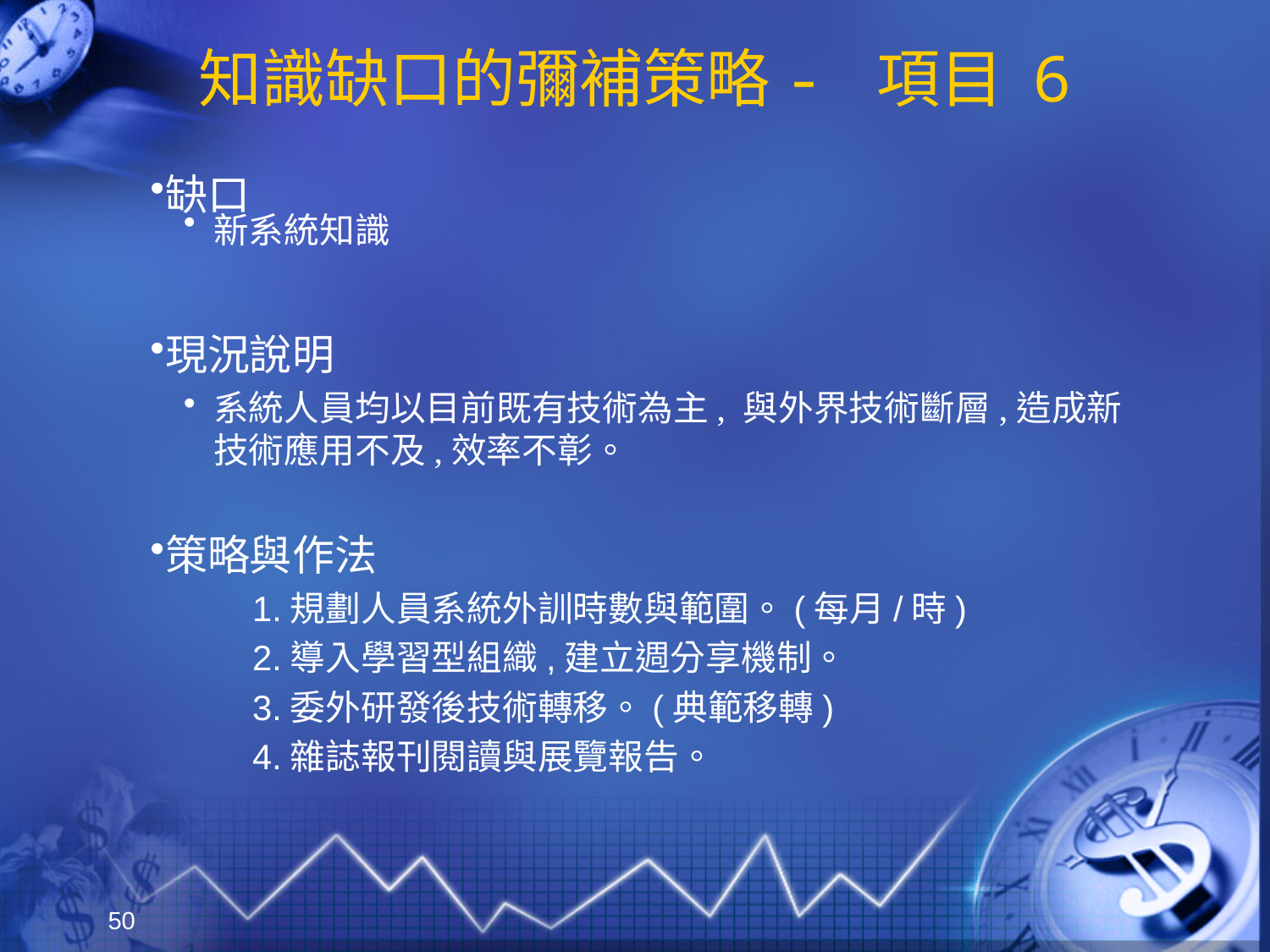

# 知識缺口的彌補策略- 項目 6
缺口
新系統知識

現況說明
系統人員均以目前既有技術為主, 與外界技術斷層,造成新技術應用不及,效率不彰。

策略與作法
    1.規劃人員系統外訓時數與範圍。(每月/時)
    2.導入學習型組織,建立週分享機制。
    3.委外研發後技術轉移。(典範移轉)
    4.雜誌報刊閱讀與展覽報告。

50